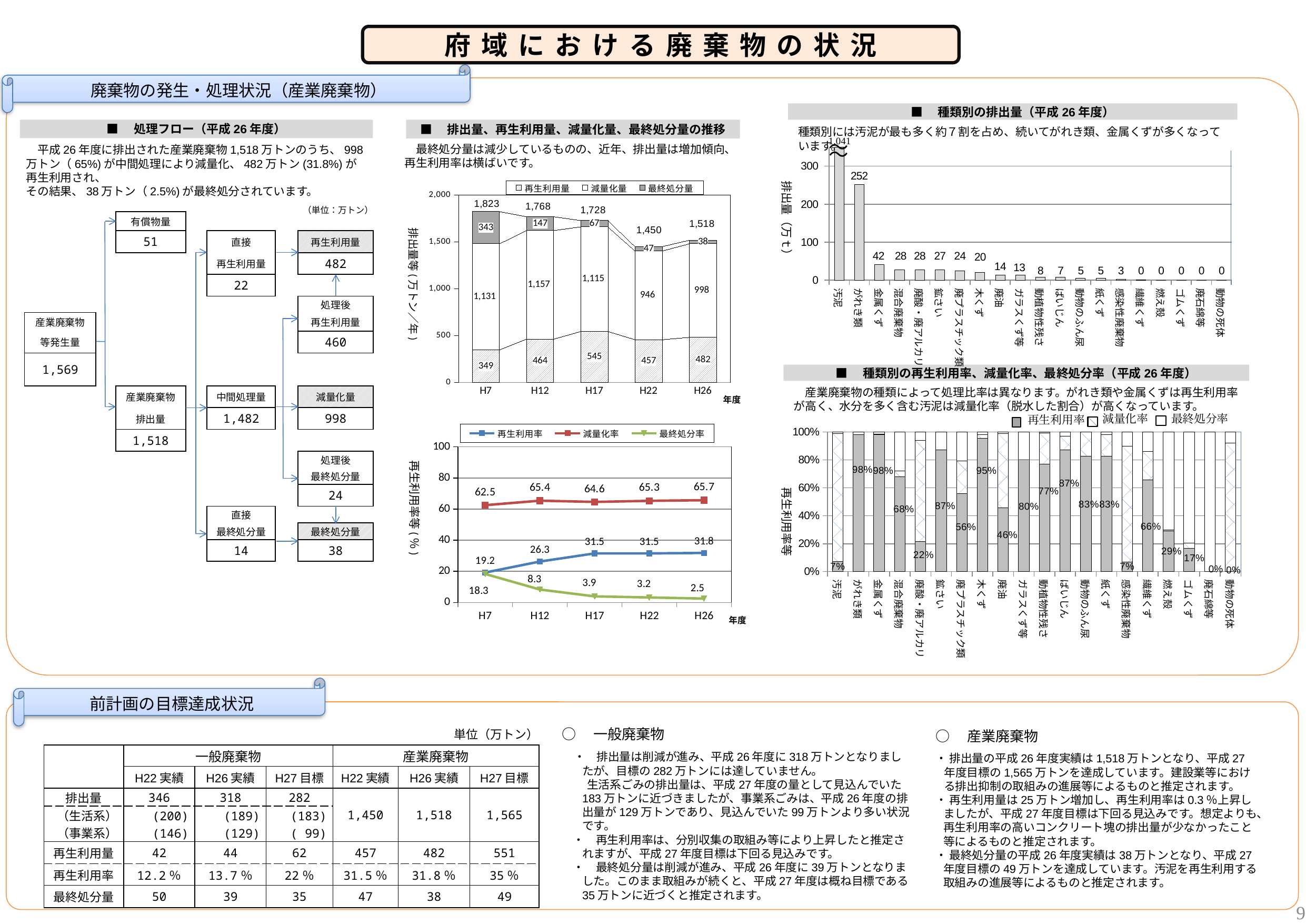

府域における廃棄物の状況
廃棄物の発生・処理状況（産業廃棄物）

■　種類別の排出量（平成26年度）
■　処理フロー（平成26年度）
■　排出量、再生利用量、減量化量、最終処分量の推移
種類別には汚泥が最も多く約７割を占め、続いてがれき類、金属くずが多くなっています。

### Chart

| Category | 排出量 |
|---|---|
| 汚泥 | 350.0 |
| がれき類 | 252.29261009804873 |
| 金属くず | 41.69634902454569 |
| 混合廃棄物 | 27.92779940640633 |
| 廃酸・廃アルカリ | 27.872547983503996 |
| 鉱さい | 26.945436319055652 |
| 廃プラスチック類 | 23.991686820681927 |
| 木くず | 20.19443479406651 |
| 廃油 | 13.99001666336546 |
| ガラスくず等 | 13.271970987929263 |
| 動植物性残さ | 7.552539504399123 |
| ばいじん | 7.2965998920051325 |
| 動物のふん尿 | 5.4815 |
| 紙くず | 5.294382384089442 |
| 感染性廃棄物 | 2.725644084175527 |
| 繊維くず | 0.45561130957932167 |
| 燃え殻 | 0.1675655194458451 |
| ゴムくず | 0.13625355497827873 |
| 廃石綿等 | 0.06710866510693092 |
| 動物の死体 | 0.014361833209752692 |
　最終処分量は減少しているものの、近年、排出量は増加傾向、
再生利用率は横ばいです。
　平成26年度に排出された産業廃棄物1,518万トンのうち、998万トン（65%)が中間処理により減量化、482万トン(31.8%)が再生利用され、
その結果、38万トン（2.5%)が最終処分されています。
排出量（万ｔ）

### Chart

| Category | 再生利用量 | 減量化量 | 最終処分量 |
|---|---|---|---|
| H7 | 349.0 | 1131.0 | 343.0 |
| H12 | 464.0 | 1157.0 | 147.0 |
| H17 | 545.0 | 1115.0 | 67.0 |
| H22 | 457.0 | 946.0 | 47.0 |
| H26 | 482.0 | 998.0 | 38.0 |
（単位：万トン）
|  |  | 有償物量 |  |  |  |  |  |
| --- | --- | --- | --- | --- | --- | --- | --- |
|  |  | 51 |  | 直接 |  | 再生利用量 |  |
|  |  |  |  | 再生利用量 |  | 482 |  |
|  |  |  |  | 22 |  |  |  |
|  |  |  |  |  |  | 処理後 |  |
| 産業廃棄物 |  |  |  |  |  | 再生利用量 |  |
| 等発生量 |  |  |  |  |  | 460 |  |
| 1,569 |  |  |  |  |  |  |  |
|  |  | 産業廃棄物 |  | 中間処理量 |  | 減量化量 |  |
|  |  | 排出量 |  | 1,482 |  | 998 |  |
|  |  | 1,518 |  |  |  |  |  |
|  |  |  |  |  |  | 処理後 |  |
|  |  |  |  |  |  | 最終処分量 |  |
|  |  |  |  |  |  | 24 |  |
|  |  |  |  | 直接 |  |  |  |
|  |  |  |  | 最終処分量 |  | 最終処分量 |  |
|  |  |  |  | 14 |  | 38 |  |
排出量等(万トン／年)
■　種類別の再生利用率、減量化率、最終処分率（平成26年度）
　産業廃棄物の種類によって処理比率は異なります。がれき類や金属くずは再生利用率が高く、水分を多く含む汚泥は減量化率（脱水した割合）が高くなっています。
減量化率
最終処分率
再生利用率

### Chart

| Category | 再生利用率 | 減量化率 | 最終処分率 |
|---|---|---|---|
| H7 | 19.2 | 62.5 | 18.3 |
| H12 | 26.3 | 65.4 | 8.3 |
| H17 | 31.5 | 64.6 | 3.9 |
| H22 | 31.5 | 65.3 | 3.2 |
| H26 | 31.8 | 65.7 | 2.5 |

### Chart

| Category | 再生利用 | 減量化 | 最終処分 |
|---|---|---|---|
| 汚泥 | 0.07154972168250023 | 0.9185148517220565 | 0.00993498846441195 |
| がれき類 | 0.9797720012795048 | 0.0 | 0.020226238859198217 |
| 金属くず | 0.9817292131406925 | 0.0022338747912416736 | 0.01599175894301516 |
| 混合廃棄物 | 0.6794605302999976 | 0.04056775641715558 | 0.2799126342075468 |
| 廃酸・廃アルカリ | 0.21533073266472955 | 0.7244775981924991 | 0.060191669142771645 |
| 鉱さい | 0.8716812375631079 | 0.0010085953317269998 | 0.12730560283604794 |
| 廃プラスチック類 | 0.560652552628735 | 0.2327822462708264 | 0.20654746572267282 |
| 木くず | 0.9548148466423683 | 0.02756667767706016 | 0.017610135152536805 |
| 廃油 | 0.4568813692037421 | 0.5336774315120136 | 0.00942217408311354 |
| ガラスくず等 | 0.800138656859146 | 0.00024873993600888606 | 0.19958201165631334 |
| 動植物性残さ | 0.7713239233776105 | 0.22228385076174312 | 0.006392225860646267 |
| ばいじん | 0.8716193152253907 | 0.09923800272965422 | 0.029142682044954807 |
| 動物のふん尿 | 0.82700658769 | 0.17299341230999996 | 0.0 |
| 紙くず | 0.827825350860822 | 0.15438975696530619 | 0.017784892173871893 |
| 感染性廃棄物 | 0.06790367945432757 | 0.831489761936562 | 0.10059710442447035 |
| 繊維くず | 0.6582324103737752 | 0.20236423704710352 | 0.13940335257912131 |
| 燃え殻 | 0.291656983645678 | 0.007510494197732863 | 0.700832522156589 |
| ゴムくず | 0.16715058807665123 | 0.0389969714534583 | 0.7938524404698905 |
| 廃石綿等 | 0.0 | 0.0 | 1.0 |
| 動物の死体 | 0.0 | 0.92 | 0.08 |
再生利用率等(％)
再生利用率等
年度
前計画の目標達成状況

○　一般廃棄物

　・　排出量は削減が進み、平成26年度に318万トンとなりましたが、目標の282万トンには達していません。
　　 生活系ごみの排出量は、平成27年度の量として見込んでいた183万トンに近づきましたが、事業系ごみは、平成26年度の排出量が129万トンであり、見込んでいた99万トンより多い状況です。
　・　再生利用率は、分別収集の取組み等により上昇したと推定されますが、平成27年度目標は下回る見込みです。
　・　最終処分量は削減が進み、平成26年度に39万トンとなりました。このまま取組みが続くと、平成27年度は概ね目標である35万トンに近づくと推定されます。
単位（万トン）
○　産業廃棄物

・ 排出量の平成26年度実績は1,518万トンとなり、平成27年度目標の1,565万トンを達成しています。建設業等における排出抑制の取組みの進展等によるものと推定されます。
・ 再生利用量は25万トン増加し、再生利用率は0.3％上昇しましたが、平成27年度目標は下回る見込みです。想定よりも、再生利用率の高いコンクリート塊の排出量が少なかったこと等によるものと推定されます。
・ 最終処分量の平成26年度実績は38万トンとなり、平成27年度目標の49万トンを達成しています。汚泥を再生利用する取組みの進展等によるものと推定されます。
|  | 一般廃棄物 |  |  | 産業廃棄物 |  |  |
| --- | --- | --- | --- | --- | --- | --- |
|  | H22実績 | H26実績 | H27目標 | H22実績 | H26実績 | H27目標 |
| 排出量 | 346 | 318 | 282 | 1,450 | 1,518 | 1,565 |
| （生活系） （事業系） | (200) 　(146) | (189) 　(129) | (183) 　( 99) |  |  |  |
| 再生利用量 | 42 | 44 | 62 | 457 | 482 | 551 |
| 再生利用率 | 12.2％ | 13.7％ | 22％ | 31.5％ | 31.8％ | 35％ |
| 最終処分量 | 50 | 39 | 35 | 47 | 38 | 49 |
9